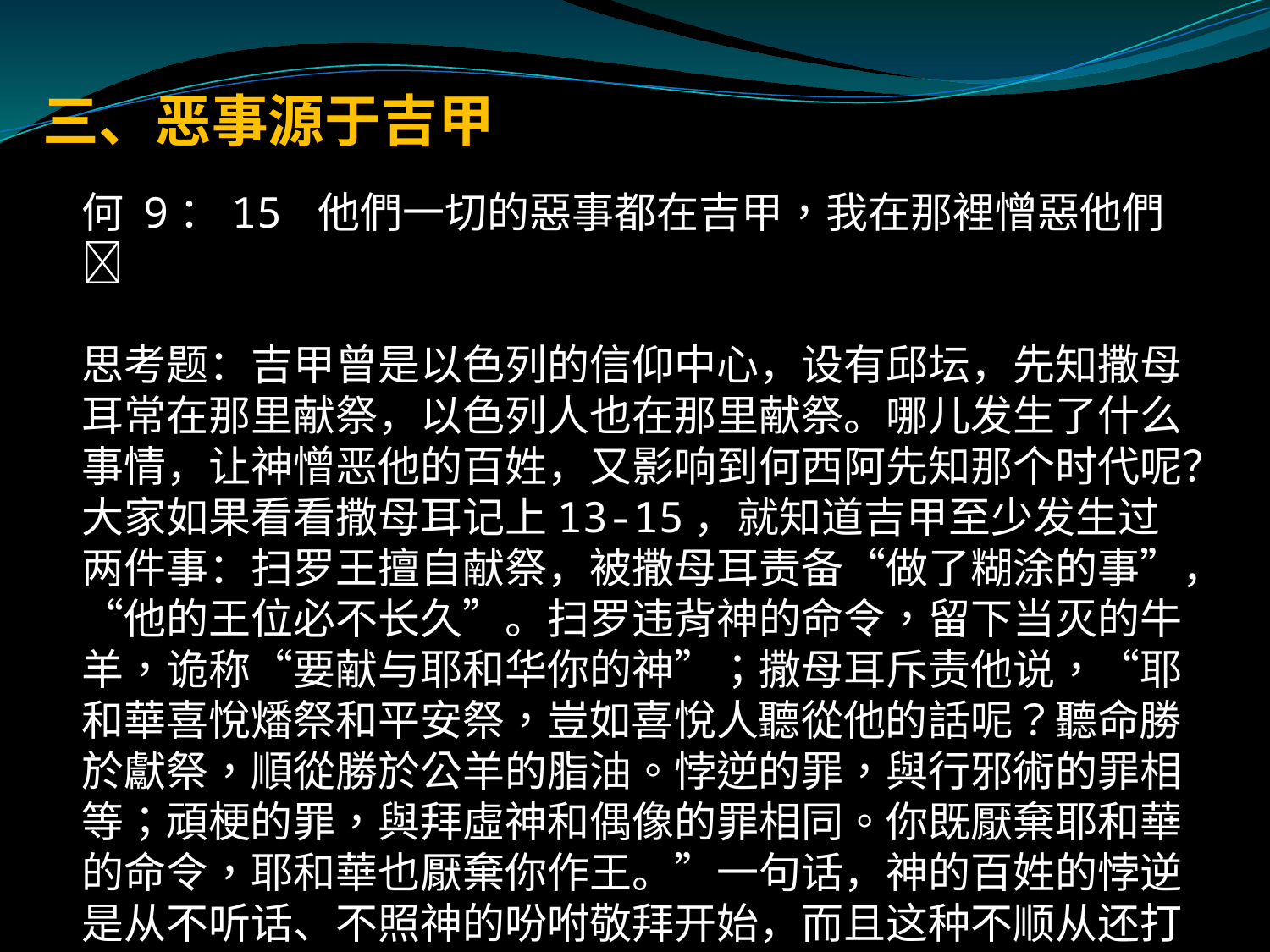

# 三、恶事源于吉甲
何 9：15 他們一切的惡事都在吉甲，我在那裡憎惡他們…

思考题：吉甲曾是以色列的信仰中心，设有邱坛，先知撒母耳常在那里献祭，以色列人也在那里献祭。哪儿发生了什么事情，让神憎恶他的百姓，又影响到何西阿先知那个时代呢？大家如果看看撒母耳记上13-15，就知道吉甲至少发生过两件事：扫罗王擅自献祭，被撒母耳责备“做了糊涂的事”，“他的王位必不长久”。扫罗违背神的命令，留下当灭的牛羊，诡称“要献与耶和华你的神”；撒母耳斥责他说，“耶和華喜悅燔祭和平安祭，豈如喜悅人聽從他的話呢？聽命勝於獻祭，順從勝於公羊的脂油。悖逆的罪，與行邪術的罪相等；頑梗的罪，與拜虛神和偶像的罪相同。你既厭棄耶和華的命令，耶和華也厭棄你作王。”一句话，神的百姓的悖逆是从不听话、不照神的吩咐敬拜开始，而且这种不顺从还打着敬拜神的幌子。这对我们今天的信仰生活有什么提醒？